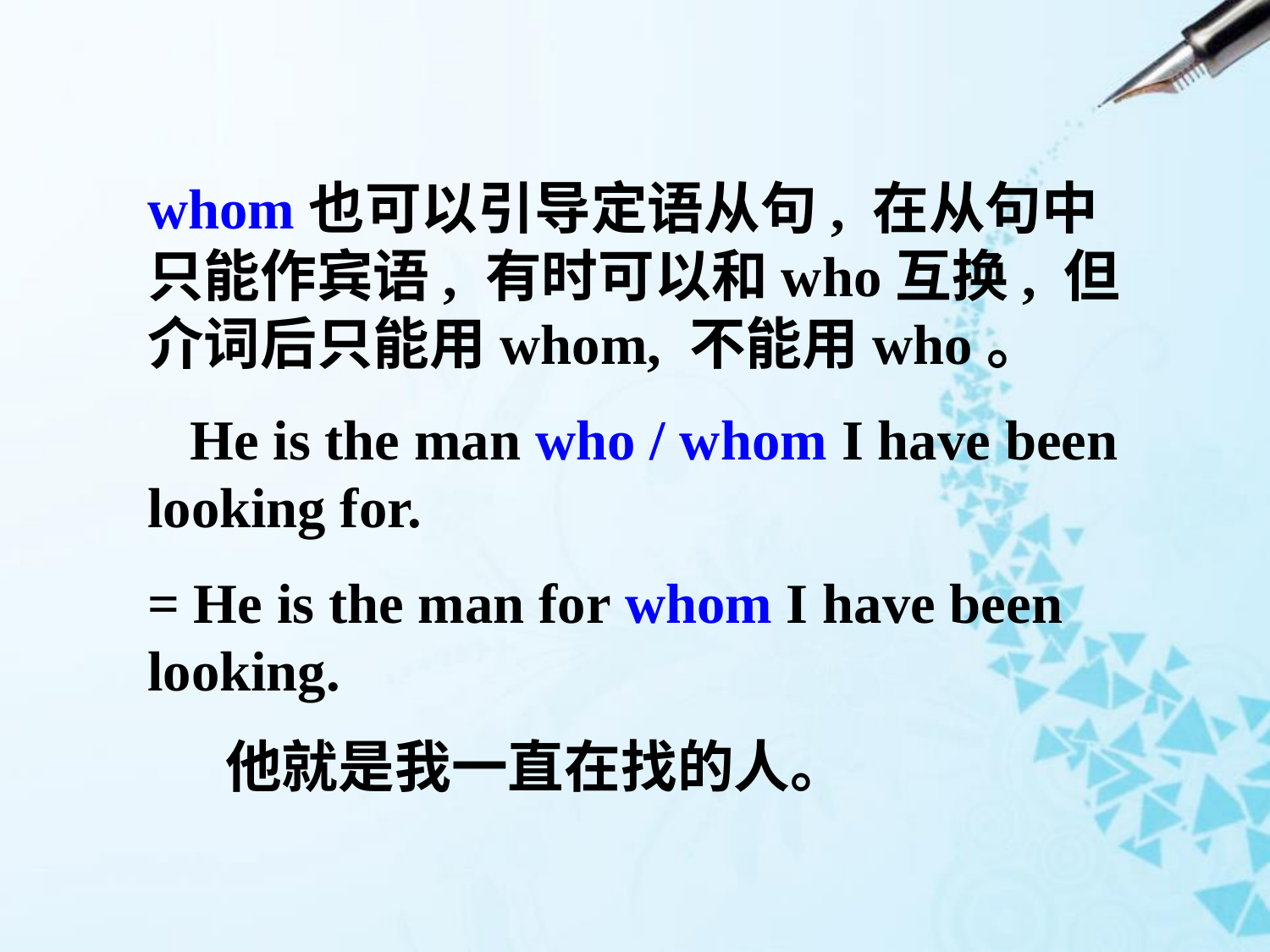

whom也可以引导定语从句, 在从句中只能作宾语, 有时可以和who互换, 但介词后只能用whom, 不能用who。
   He is the man who / whom I have been looking for.
= He is the man for whom I have been looking.
     他就是我一直在找的人。